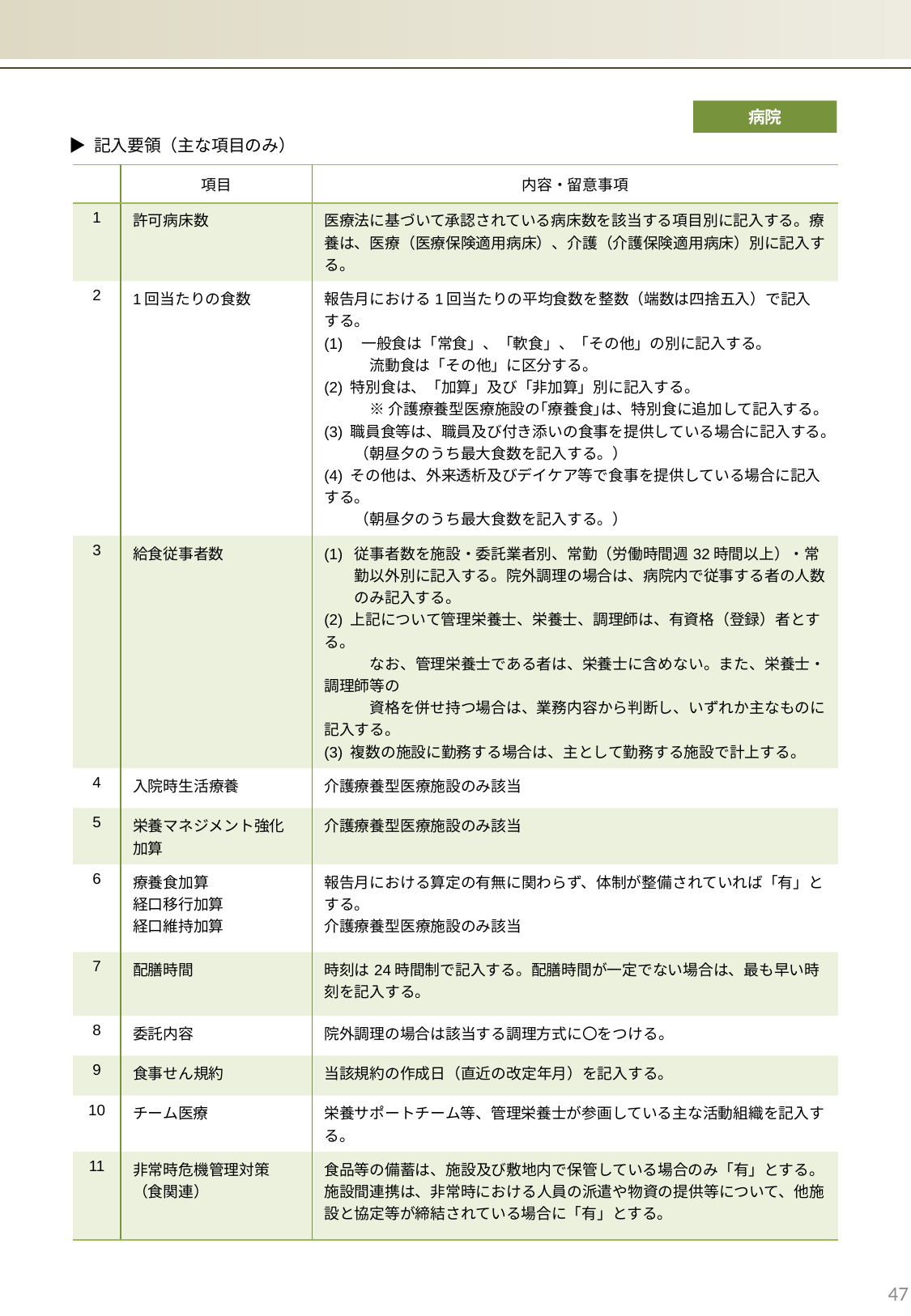

病院
▶ 記入要領（主な項目のみ）
|  | 項目 | 内容・留意事項 |
| --- | --- | --- |
| 1 | 許可病床数 | 医療法に基づいて承認されている病床数を該当する項目別に記入する。療養は、医療（医療保険適用病床）、介護（介護保険適用病床）別に記入する。 |
| 2 | 1回当たりの食数 | 報告月における1回当たりの平均食数を整数（端数は四捨五入）で記入する。 (1)　一般食は「常食」、「軟食」、「その他」の別に記入する。 　　　流動食は「その他」に区分する。 (2) 特別食は、「加算」及び「非加算」別に記入する。 　　　※ 介護療養型医療施設の｢療養食｣は、特別食に追加して記入する。 (3) 職員食等は、職員及び付き添いの食事を提供している場合に記入する。 　　（朝昼夕のうち最大食数を記入する。） (4) その他は、外来透析及びデイケア等で食事を提供している場合に記入する。 　　（朝昼夕のうち最大食数を記入する。） |
| 3 | 給食従事者数 | 従事者数を施設・委託業者別、常勤（労働時間週32時間以上）・常勤以外別に記入する。院外調理の場合は、病院内で従事する者の人数のみ記入する。 (2) 上記について管理栄養士、栄養士、調理師は、有資格（登録）者とする。 　　　なお、管理栄養士である者は、栄養士に含めない。また、栄養士・調理師等の 　　　資格を併せ持つ場合は、業務内容から判断し、いずれか主なものに記入する。 (3) 複数の施設に勤務する場合は、主として勤務する施設で計上する。 |
| 4 | 入院時生活療養 | 介護療養型医療施設のみ該当 |
| 5 | 栄養マネジメント強化加算 | 介護療養型医療施設のみ該当 |
| 6 | 療養食加算 経口移行加算 経口維持加算 | 報告月における算定の有無に関わらず、体制が整備されていれば「有」とする。 介護療養型医療施設のみ該当 |
| 7 | 配膳時間 | 時刻は24時間制で記入する。配膳時間が一定でない場合は、最も早い時刻を記入する。 |
| 8 | 委託内容 | 院外調理の場合は該当する調理方式に〇をつける。 |
| 9 | 食事せん規約 | 当該規約の作成日（直近の改定年月）を記入する。 |
| 10 | チーム医療 | 栄養サポートチーム等、管理栄養士が参画している主な活動組織を記入する。 |
| 11 | 非常時危機管理対策 （食関連） | 食品等の備蓄は、施設及び敷地内で保管している場合のみ「有」とする。 施設間連携は、非常時における人員の派遣や物資の提供等について、他施設と協定等が締結されている場合に「有」とする。 |
47